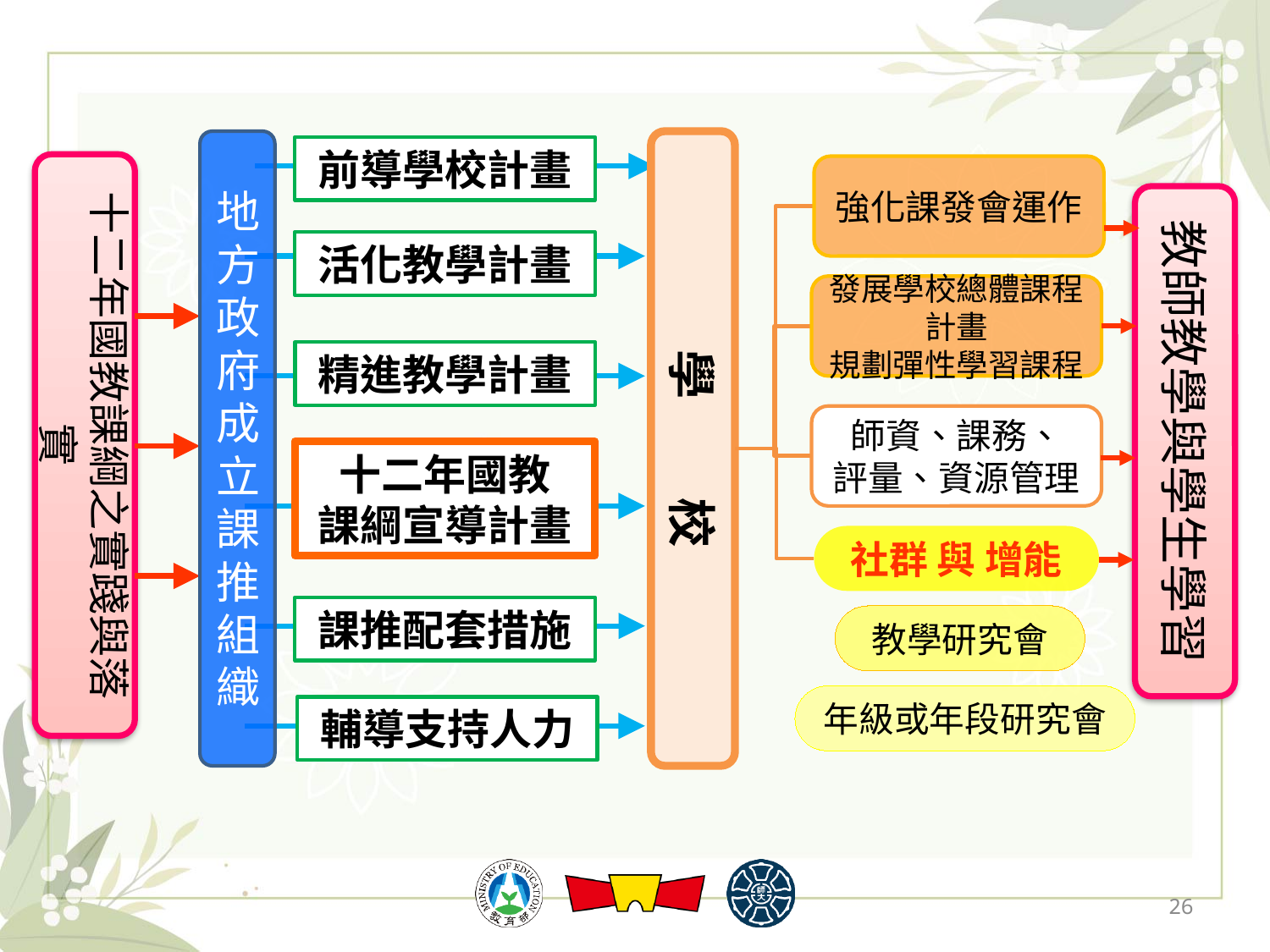

地方政府成立課推組織
前導學校計畫
學　　校
十二年國教課綱之實踐與落實
強化課發會運作
教師教學與學生學習
活化教學計畫
發展學校總體課程計畫
規劃彈性學習課程
精進教學計畫
師資、課務、
評量、資源管理
十二年國教
課綱宣導計畫
社群 與 增能
課推配套措施
教學研究會
年級或年段研究會
輔導支持人力
26